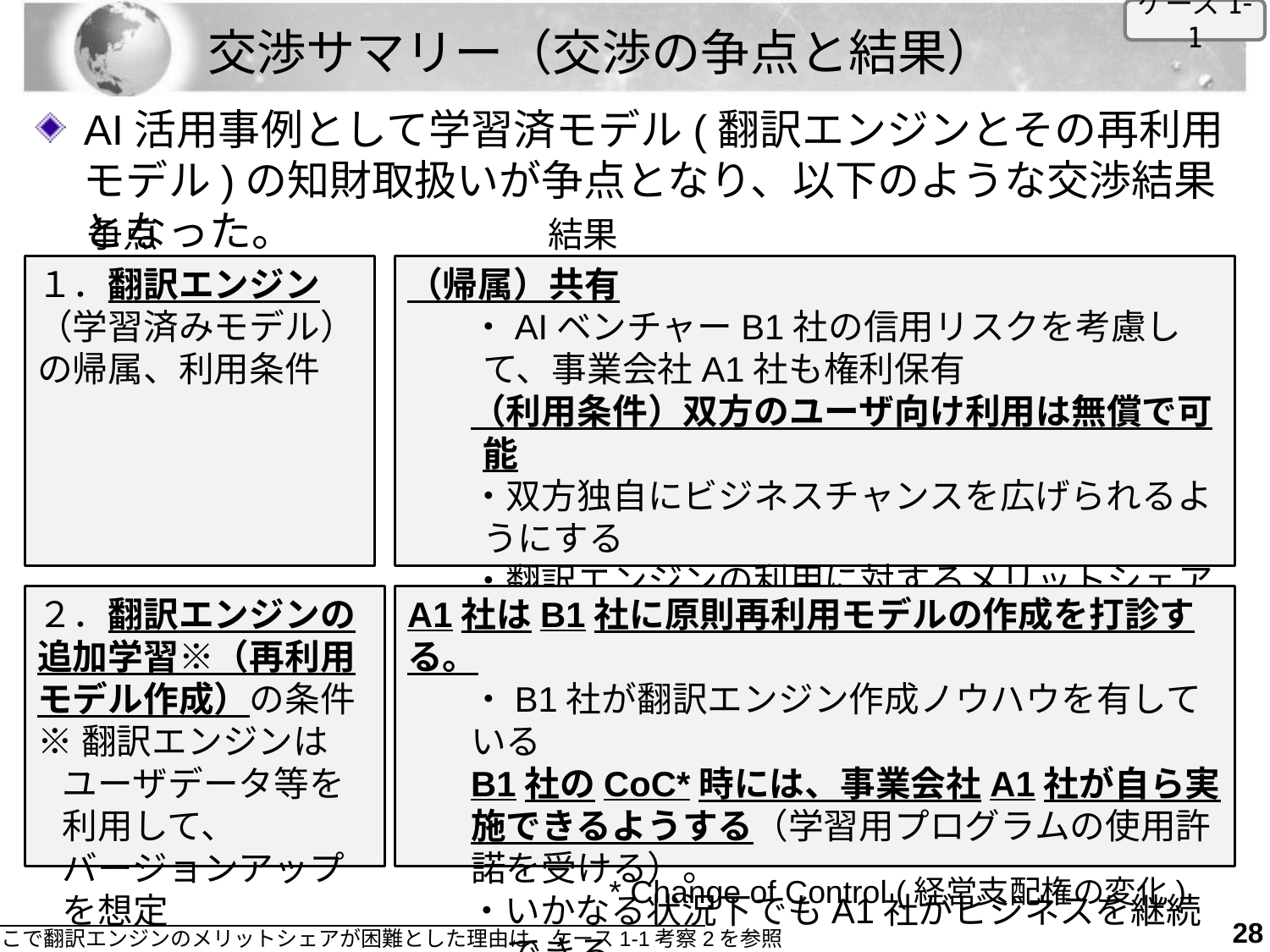

ケース1-1
# 交渉サマリー（交渉の争点と結果）
AI活用事例として学習済モデル(翻訳エンジンとその再利用モデル)の知財取扱いが争点となり、以下のような交渉結果となった。
争点
結果
１．翻訳エンジン
（学習済みモデル）
の帰属、利用条件
（帰属）共有
・AIベンチャーB1社の信用リスクを考慮して、事業会社A1社も権利保有
（利用条件）双方のユーザ向け利用は無償で可能
・双方独自にビジネスチャンスを広げられるようにする
・翻訳エンジンの利用に対するメリットシェアは困難で
あり、採用せず
２．翻訳エンジンの
追加学習※（再利用モデル作成）の条件
※翻訳エンジンはユーザデータ等を利用して、
バージョンアップを想定
A1社はB1社に原則再利用モデルの作成を打診する。
・B1社が翻訳エンジン作成ノウハウを有している
B1社のCoC*時には、事業会社A1社が自ら実施できるようする（学習用プログラムの使用許諾を受ける）。
・いかなる状況下でもA1社がビジネスを継続できる
* Change of Control (経営支配権の変化)
28
注）ここで翻訳エンジンのメリットシェアが困難とした理由は、ケース1-1考察2を参照